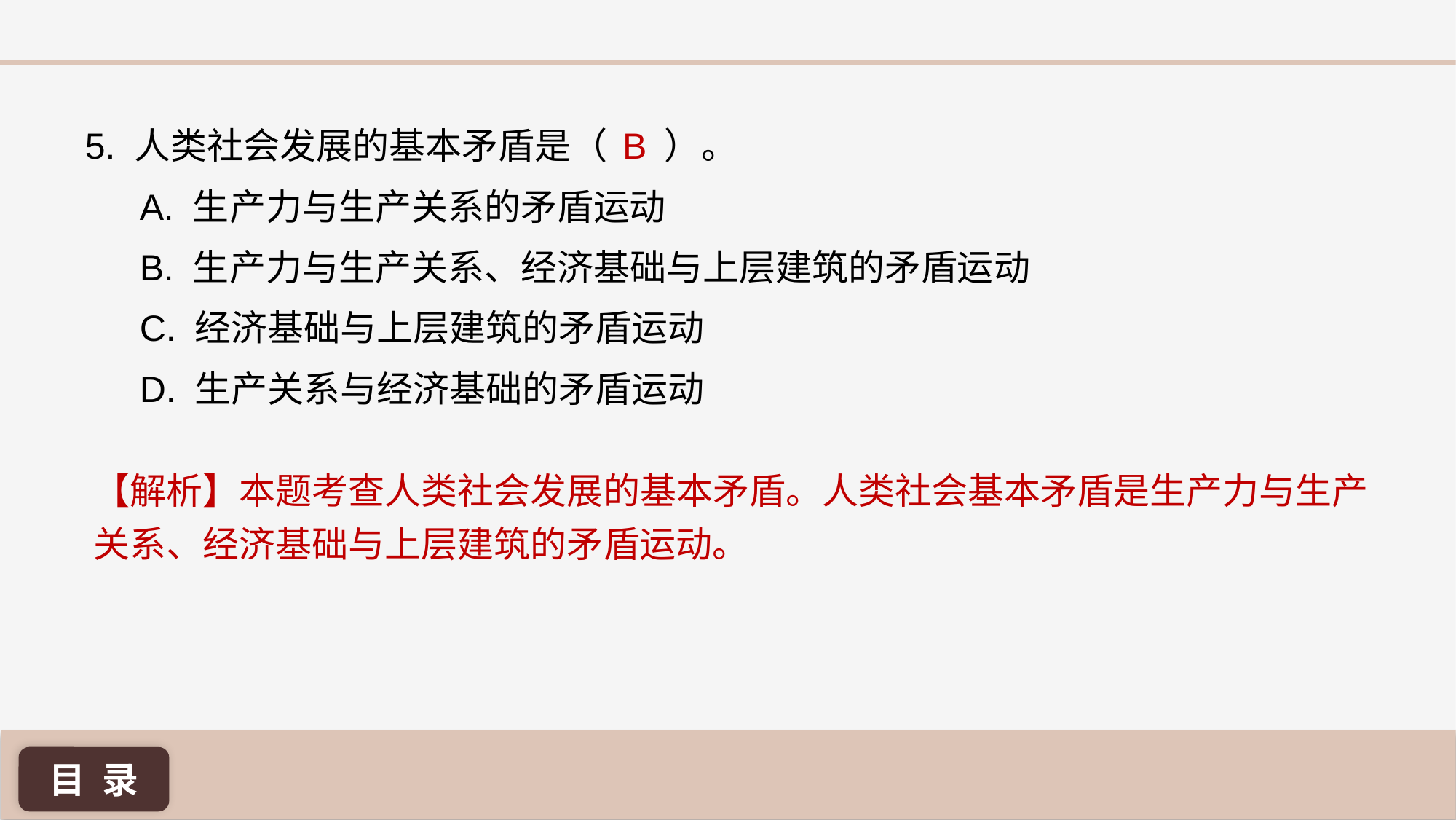

B
5. 人类社会发展的基本矛盾是（       ）。
A. 生产力与生产关系的矛盾运动
B. 生产力与生产关系、经济基础与上层建筑的矛盾运动
C. 经济基础与上层建筑的矛盾运动
D. 生产关系与经济基础的矛盾运动
【解析】本题考查人类社会发展的基本矛盾。人类社会基本矛盾是生产力与生产关系、经济基础与上层建筑的矛盾运动。